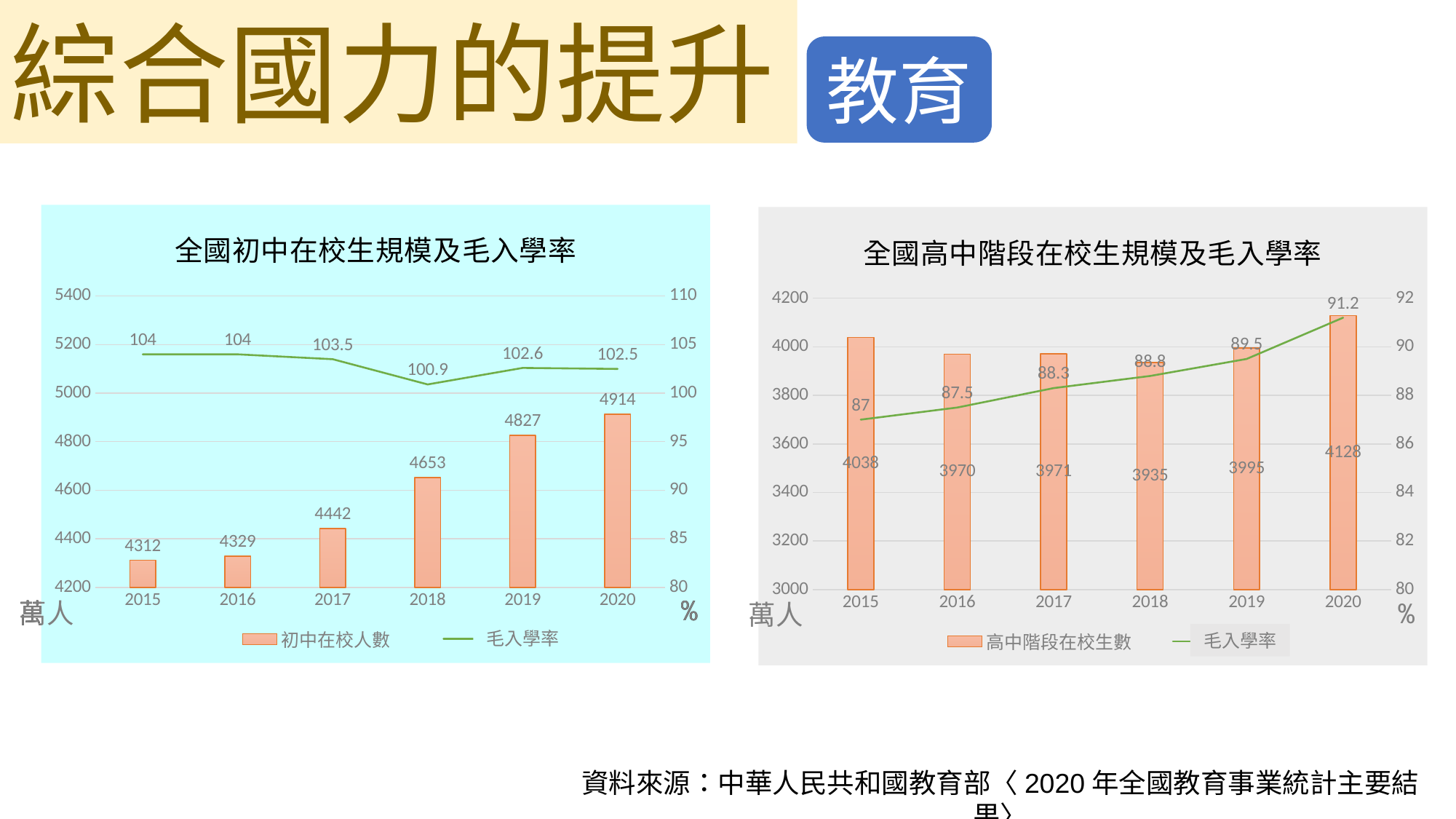

綜合國力的提升
教育

### Chart: 全國初中在校生規模及毛入學率

| Category | 初中在校人數 | #REF! |
|---|---|---|
| 2015 | 4312.0 | 104.0 |
| 2016 | 4329.0 | 104.0 |
| 2017 | 4442.0 | 103.5 |
| 2018 | 4653.0 | 100.9 |
| 2019 | 4827.0 | 102.6 |
| 2020 | 4914.0 | 102.5 |
%
萬人
毛入學率

### Chart: 全國高中階段在校生規模及毛入學率

| Category | 高中階段在校生數 | #REF! |
|---|---|---|
| 2015 | 4038.0 | 87.0 |
| 2016 | 3970.0 | 87.5 |
| 2017 | 3971.0 | 88.3 |
| 2018 | 3935.0 | 88.8 |
| 2019 | 3995.0 | 89.5 |
| 2020 | 4128.0 | 91.2 |
%
萬人
毛入學率
%
萬人
資料來源：中華人民共和國教育部〈2020年全國教育事業統計主要結果〉